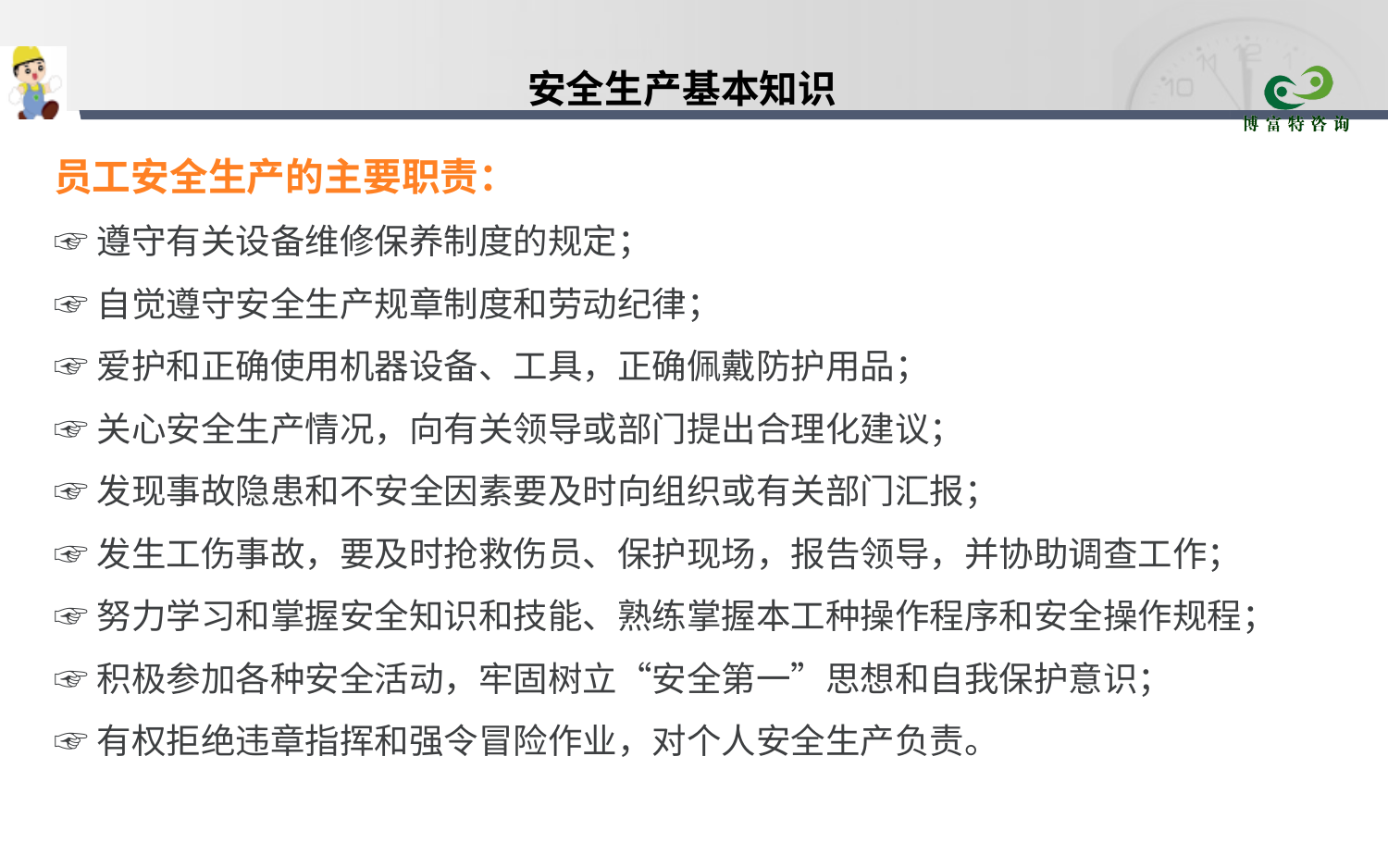

安全生产基本知识
员工安全生产的主要职责：
☞遵守有关设备维修保养制度的规定；
☞自觉遵守安全生产规章制度和劳动纪律；
☞爱护和正确使用机器设备、工具，正确佩戴防护用品；
☞关心安全生产情况，向有关领导或部门提出合理化建议；
☞发现事故隐患和不安全因素要及时向组织或有关部门汇报；
☞发生工伤事故，要及时抢救伤员、保护现场，报告领导，并协助调查工作；
☞努力学习和掌握安全知识和技能、熟练掌握本工种操作程序和安全操作规程；
☞积极参加各种安全活动，牢固树立“安全第一”思想和自我保护意识；
☞有权拒绝违章指挥和强令冒险作业，对个人安全生产负责。
7